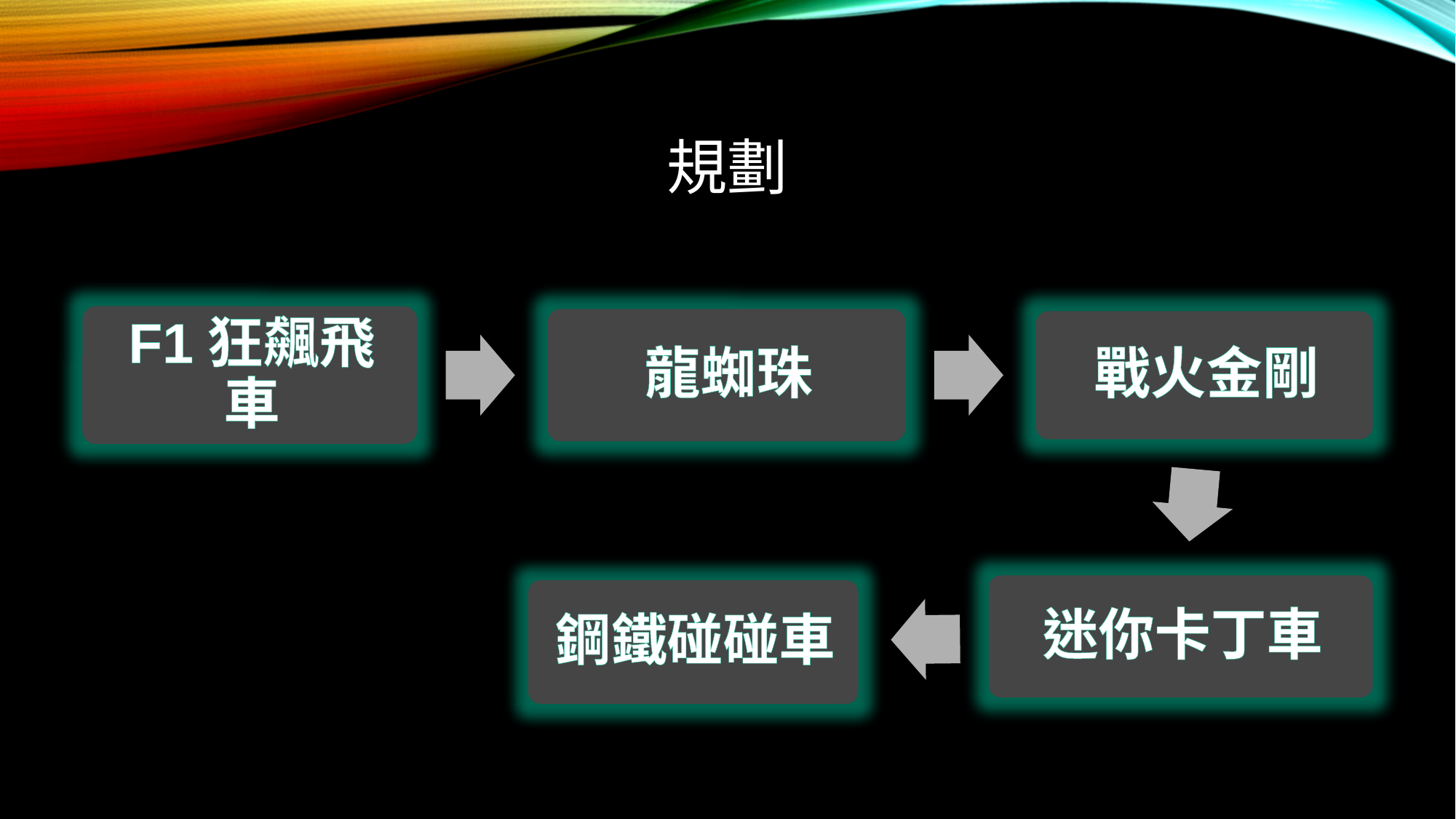

# 規劃
F1狂飆飛車

龍蜘珠

戰火金剛

迷你卡丁車

鋼鐵碰碰車